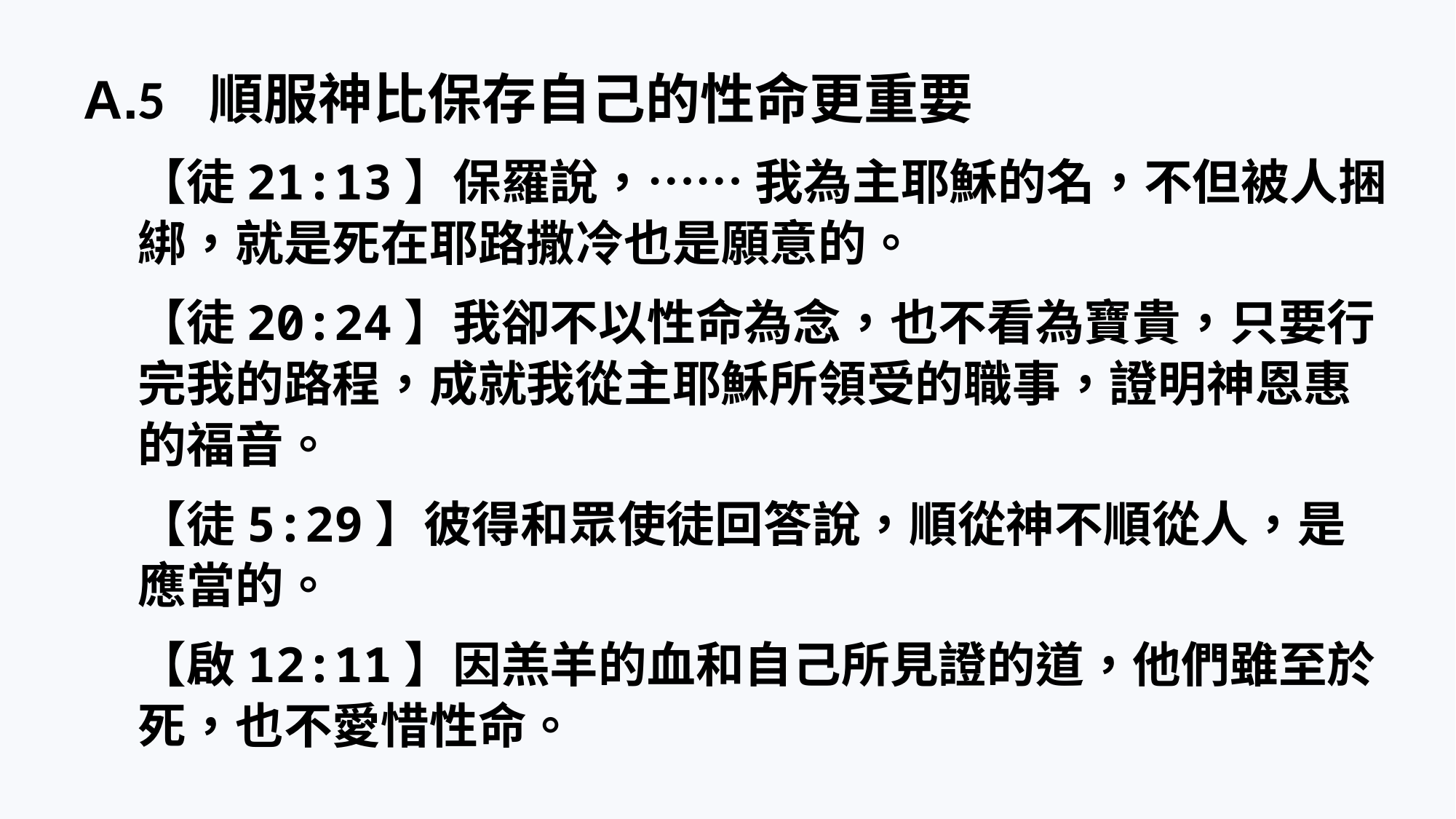

A.5  順服神比保存自己的性命更重要
【徒21:13】保羅說，…… 我為主耶穌的名，不但被人捆綁，就是死在耶路撒冷也是願意的。
【徒20:24】我卻不以性命為念，也不看為寶貴，只要行完我的路程，成就我從主耶穌所領受的職事，證明神恩惠的福音。
【徒5:29】彼得和眾使徒回答說，順從神不順從人，是應當的。
【啟12:11】因羔羊的血和自己所見證的道，他們雖至於死，也不愛惜性命。